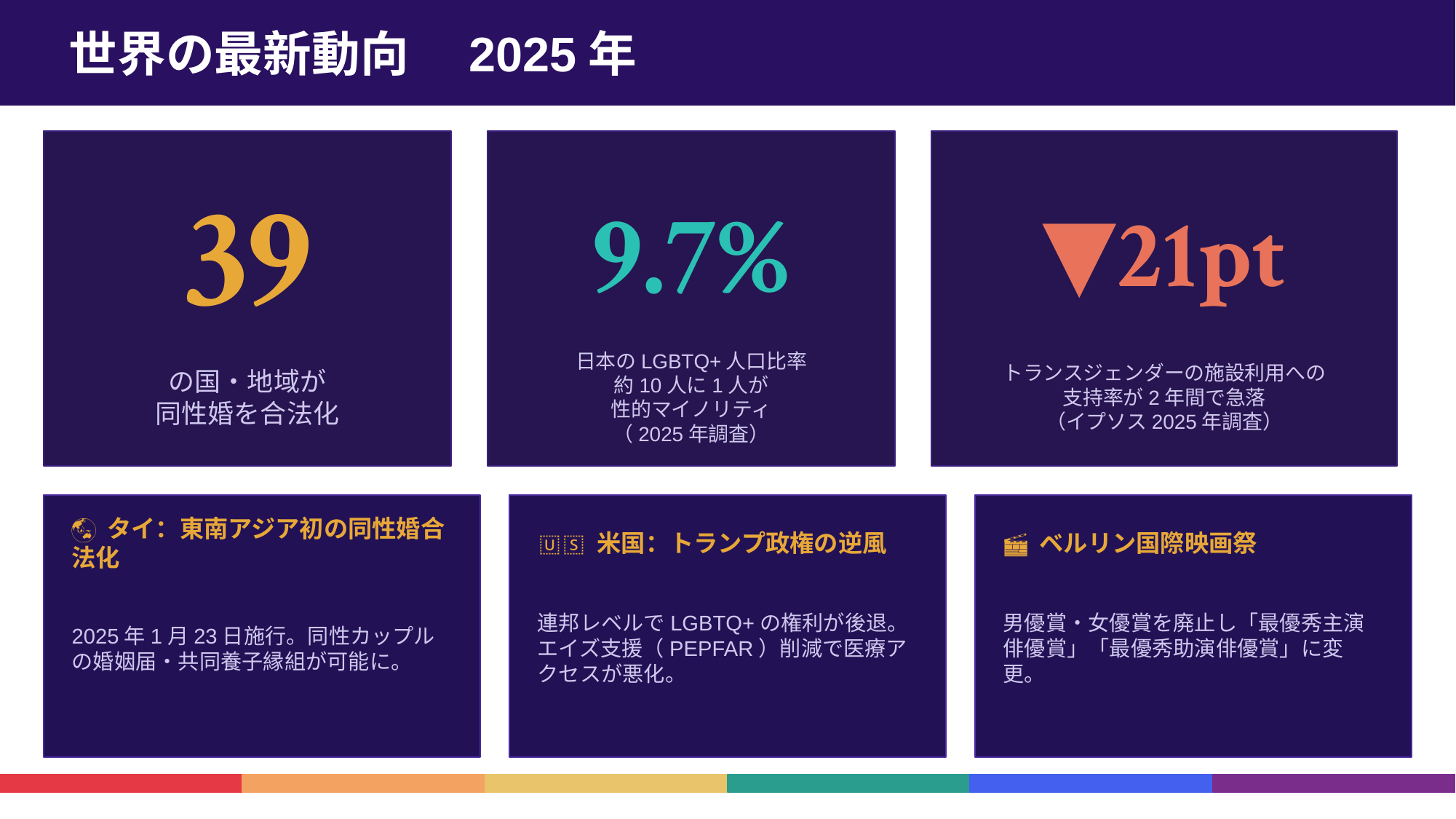

世界の最新動向　2025年

39
9.7%
▼21pt
の国・地域が
同性婚を合法化
日本のLGBTQ+人口比率
約10人に1人が
性的マイノリティ
（2025年調査）
トランスジェンダーの施設利用への
支持率が2年間で急落
（イプソス2025年調査）

🌏 タイ：東南アジア初の同性婚合法化
🇺🇸 米国：トランプ政権の逆風
🎬 ベルリン国際映画祭
2025年1月23日施行。同性カップルの婚姻届・共同養子縁組が可能に。
連邦レベルでLGBTQ+の権利が後退。エイズ支援（PEPFAR）削減で医療アクセスが悪化。
男優賞・女優賞を廃止し「最優秀主演俳優賞」「最優秀助演俳優賞」に変更。